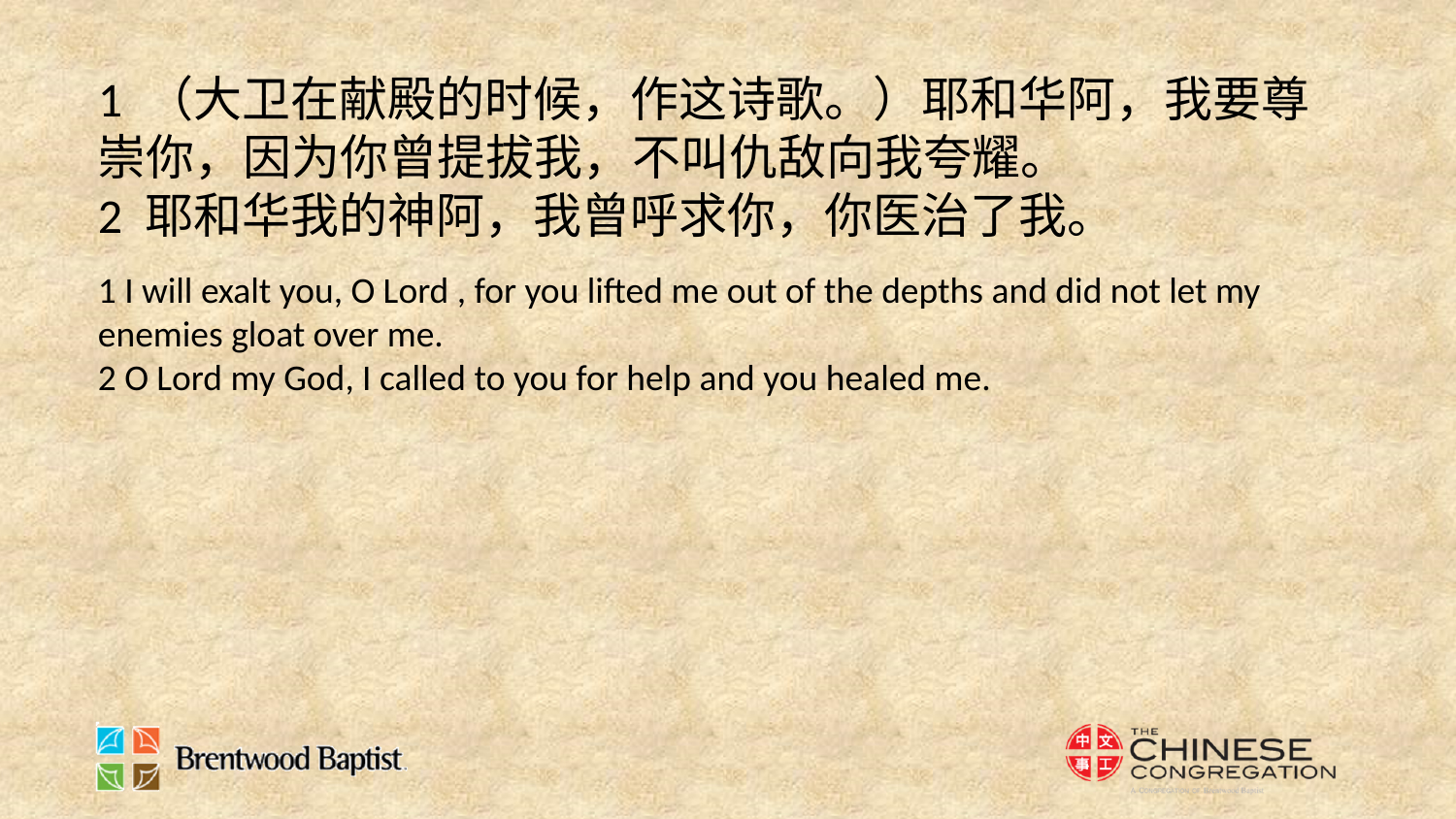

1 （大卫在献殿的时候，作这诗歌。）耶和华阿，我要尊崇你，因为你曾提拔我，不叫仇敌向我夸耀。
2 耶和华我的神阿，我曾呼求你，你医治了我。

1 I will exalt you, O Lord , for you lifted me out of the depths and did not let my enemies gloat over me.
2 O Lord my God, I called to you for help and you healed me.